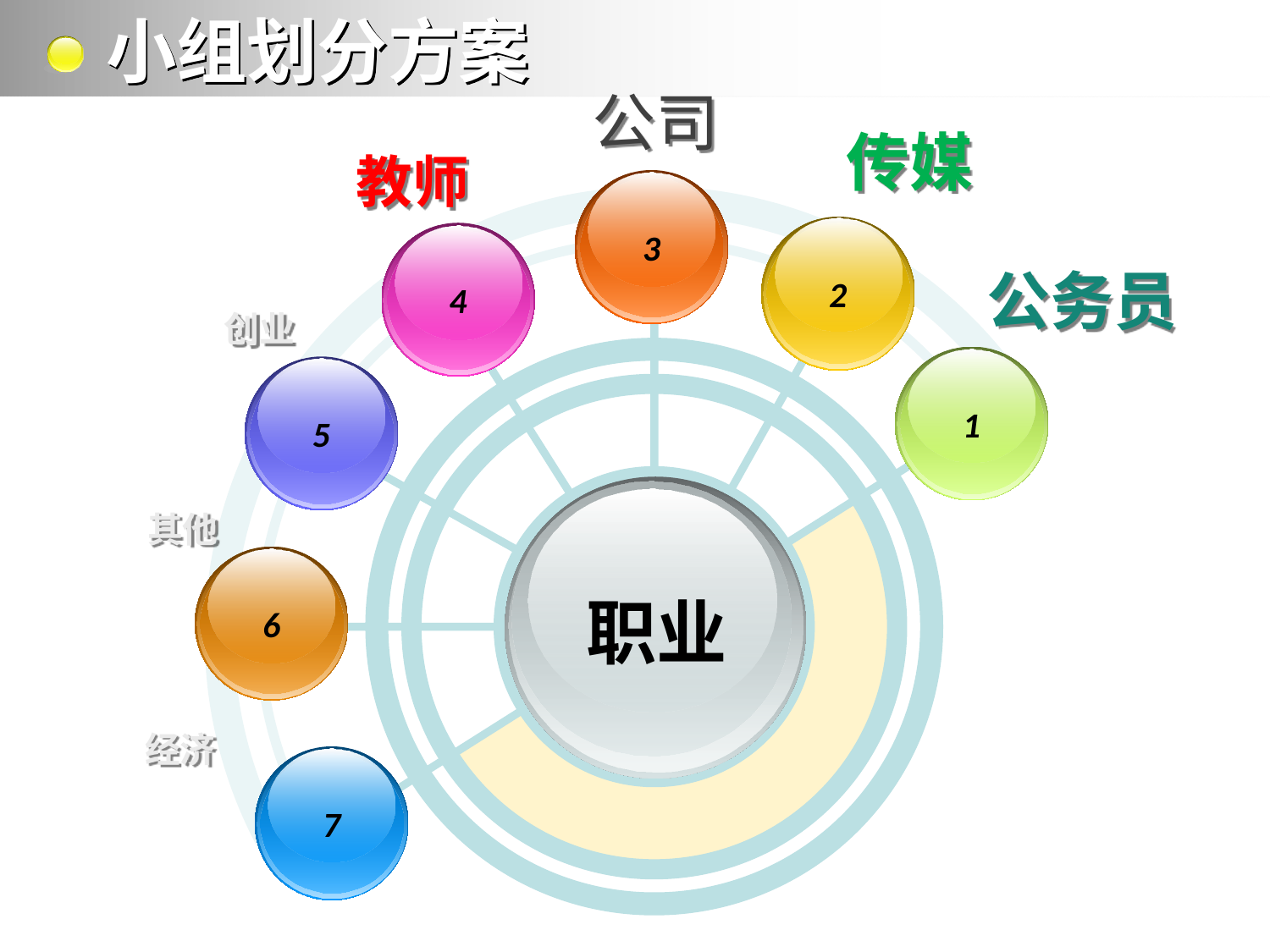

小组划分方案

公司
传媒
教师

3

2
公务员
4
创业

1
5

其他

6
职业
经济

7